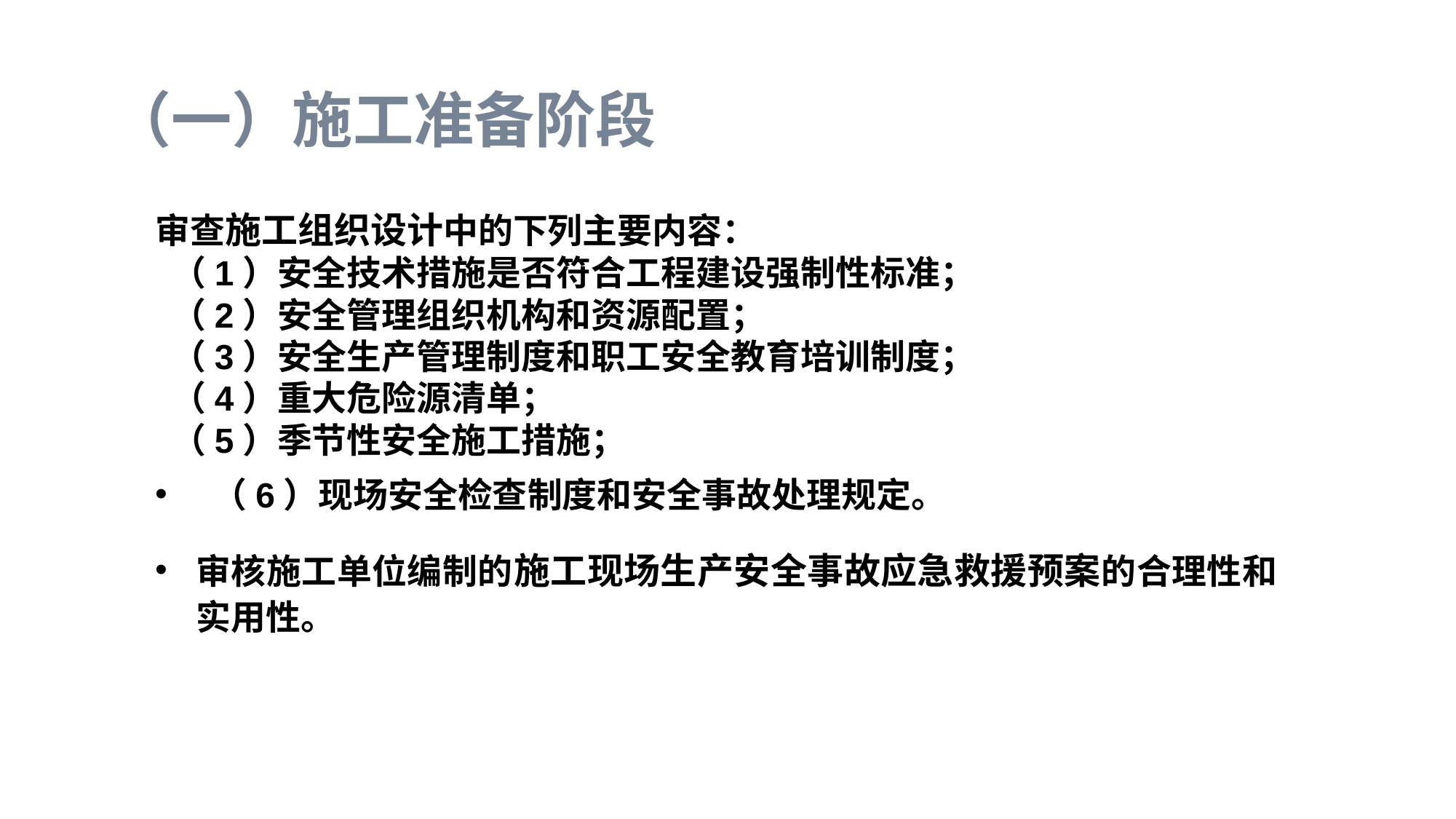

# （一）施工准备阶段
审查施工组织设计中的下列主要内容： （1）安全技术措施是否符合工程建设强制性标准； （2）安全管理组织机构和资源配置； （3）安全生产管理制度和职工安全教育培训制度； （4）重大危险源清单； （5）季节性安全施工措施； （6）现场安全检查制度和安全事故处理规定。
审核施工单位编制的施工现场生产安全事故应急救援预案的合理性和实用性。